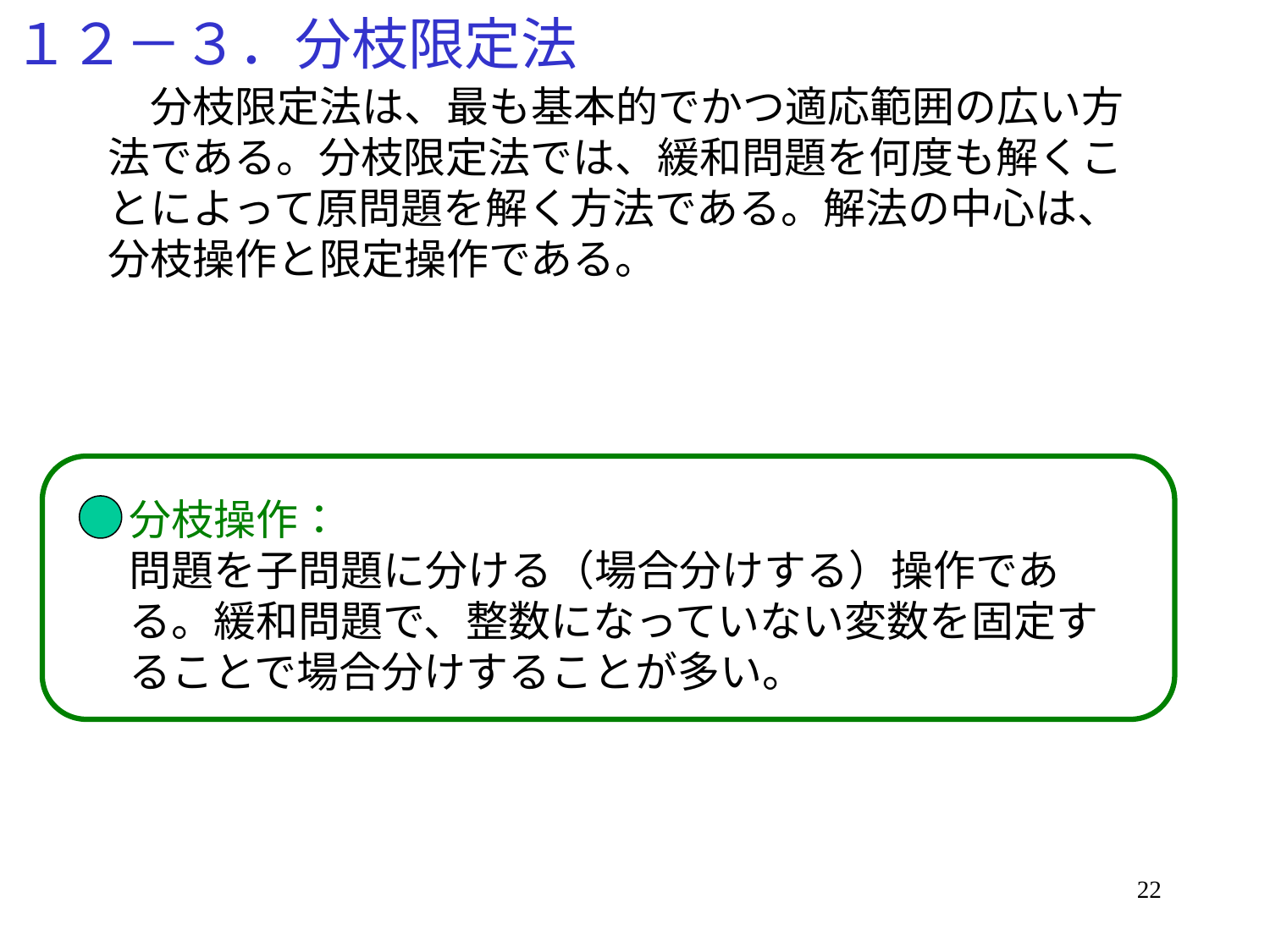

# １２－３．分枝限定法
　分枝限定法は、最も基本的でかつ適応範囲の広い方法である。分枝限定法では、緩和問題を何度も解くことによって原問題を解く方法である。解法の中心は、分枝操作と限定操作である。

分枝操作：
問題を子問題に分ける（場合分けする）操作である。緩和問題で、整数になっていない変数を固定することで場合分けすることが多い。

22